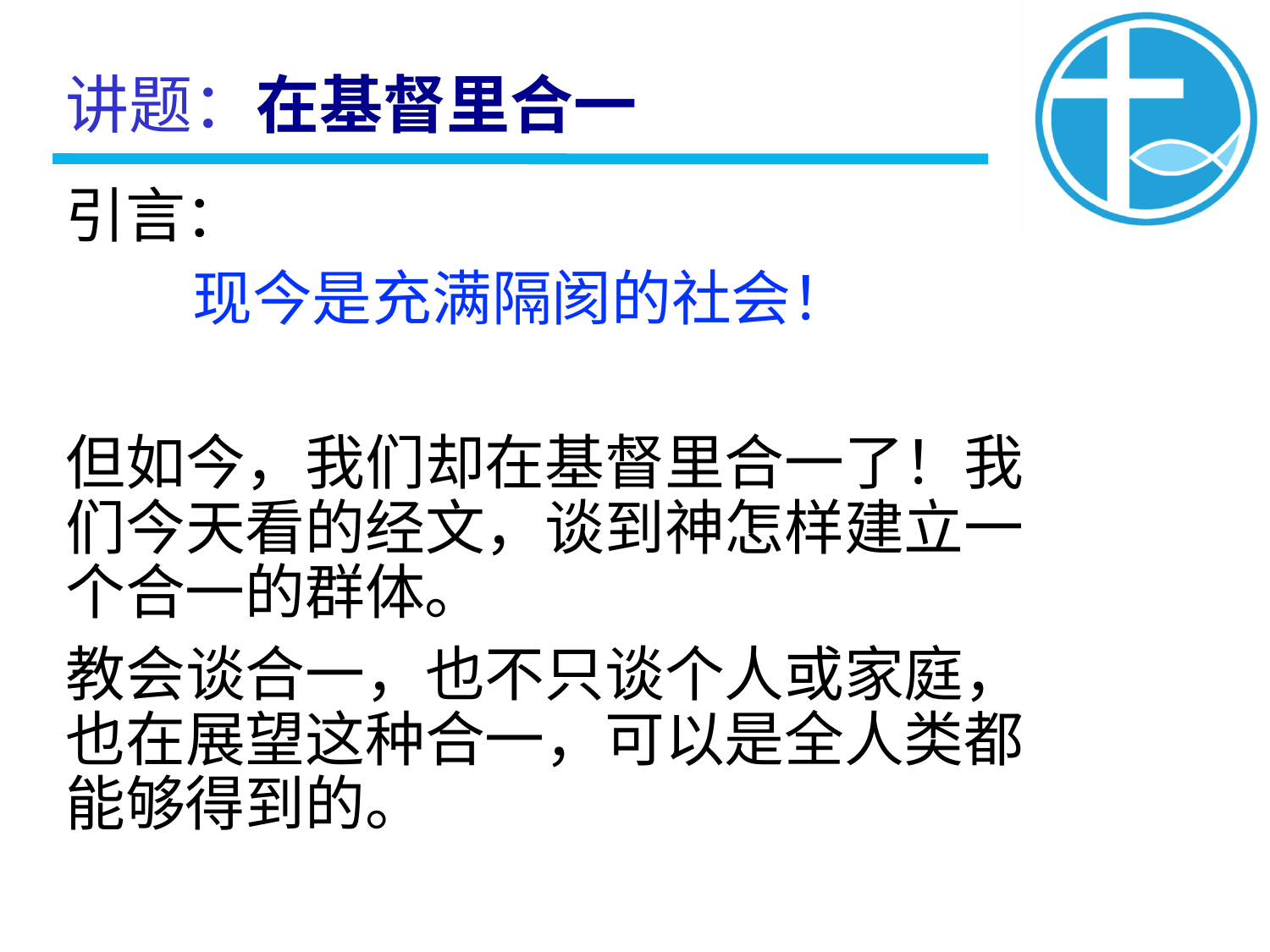

讲题：在基督里合一
引言：
	现今是充满隔阂的社会！

但如今，我们却在基督里合一了！我们今天看的经文，谈到神怎样建立一个合一的群体。
教会谈合一，也不只谈个人或家庭，也在展望这种合一，可以是全人类都能够得到的。